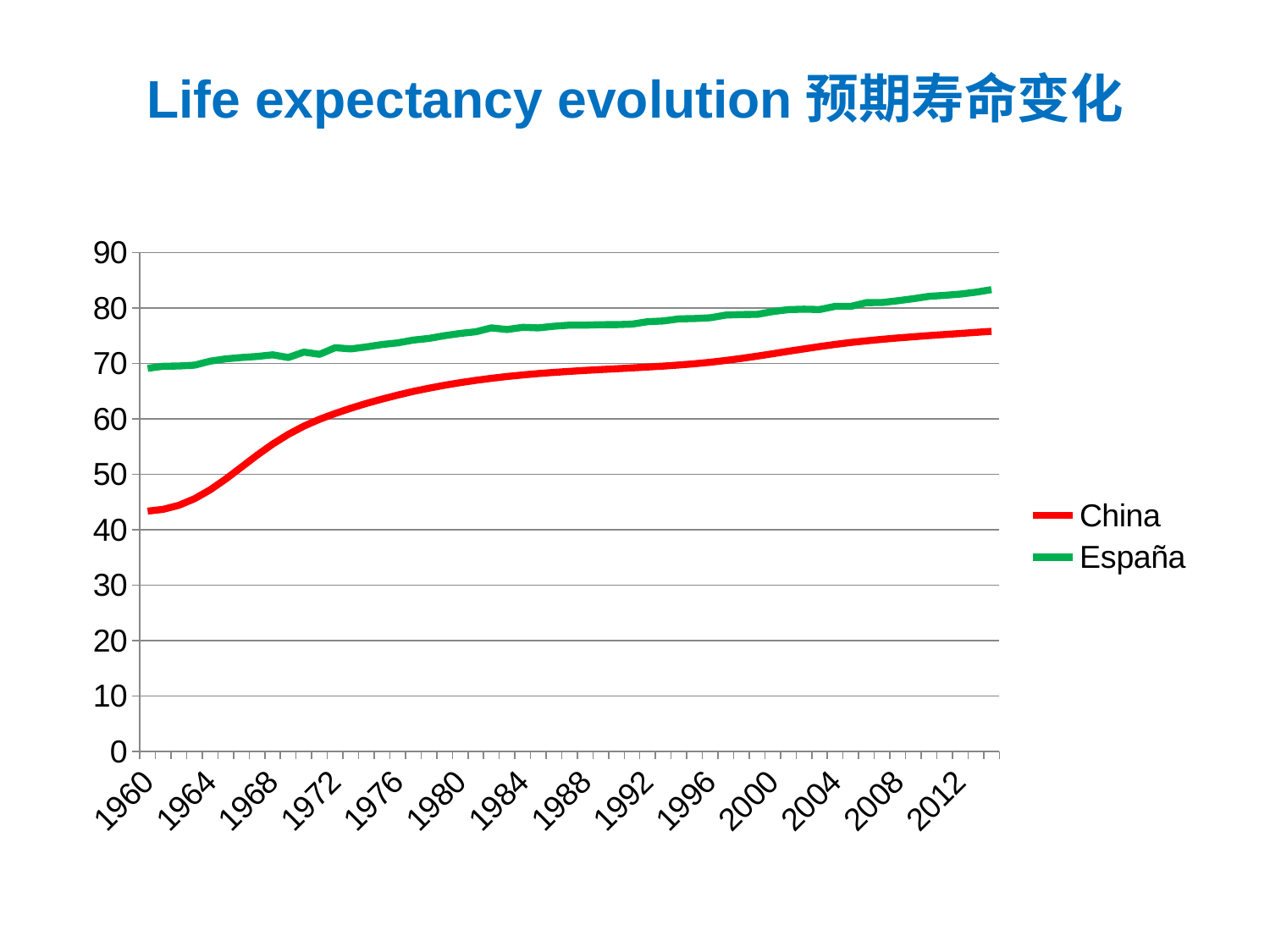

# Life expectancy evolution预期寿命变化

### Chart

| Category | China | España |
|---|---|---|
| 1960 | 43.349999999999994 | 69.11 |
| 1961 | 43.67 | 69.48 |
| 1962 | 44.4 | 69.52 |
| 1963 | 45.58 | 69.67999999999998 |
| 1964 | 47.19000000000001 | 70.4 |
| 1965 | 49.14 | 70.81 |
| 1966 | 51.28 | 71.06 |
| 1967 | 53.43 | 71.25 |
| 1968 | 55.43 | 71.54 |
| 1969 | 57.19000000000001 | 71.06 |
| 1970 | 58.68 | 72.03 |
| 1971 | 59.91 | 71.63 |
| 1972 | 60.96 | 72.82 |
| 1973 | 61.91 | 72.61 |
| 1974 | 62.77 | 72.97 |
| 1975 | 63.56 | 73.4 |
| 1976 | 64.28 | 73.7 |
| 1977 | 64.94000000000003 | 74.2 |
| 1978 | 65.52 | 74.5 |
| 1979 | 66.05 | 75.0 |
| 1980 | 66.52 | 75.4 |
| 1981 | 66.94000000000003 | 75.7 |
| 1982 | 67.31 | 76.4 |
| 1983 | 67.63 | 76.1 |
| 1984 | 67.91000000000003 | 76.5 |
| 1985 | 68.16 | 76.4 |
| 1986 | 68.36999999999999 | 76.7 |
| 1987 | 68.56 | 76.9 |
| 1988 | 68.73 | 76.9 |
| 1989 | 68.88 | 76.98 |
| 1990 | 69.03 | 76.99 |
| 1991 | 69.17999999999998 | 77.08 |
| 1992 | 69.34 | 77.52 |
| 1993 | 69.51 | 77.64999999999999 |
| 1994 | 69.7 | 78.02 |
| 1995 | 69.93 | 78.09 |
| 1996 | 70.2 | 78.22 |
| 1997 | 70.52 | 78.71 |
| 1998 | 70.89 | 78.81 |
| 1999 | 71.3 | 78.84 |
| 2000 | 71.73 | 79.34 |
| 2001 | 72.17999999999998 | 79.69 |
| 2002 | 72.61 | 79.77 |
| 2003 | 73.03 | 79.71 |
| 2004 | 73.42 | 80.29 |
| 2005 | 73.77 | 80.28 |
| 2006 | 74.07 | 80.95 |
| 2007 | 74.34 | 80.97 |
| 2008 | 74.58 | 81.3 |
| 2009 | 74.8 | 81.66999999999999 |
| 2010 | 75.01 | 82.09 |
| 2011 | 75.2 | 82.27 |
| 2012 | 75.39 | 82.5 |
| 2013 | 75.59 | 82.84 |
| 2014 | 75.78 | 83.3 |